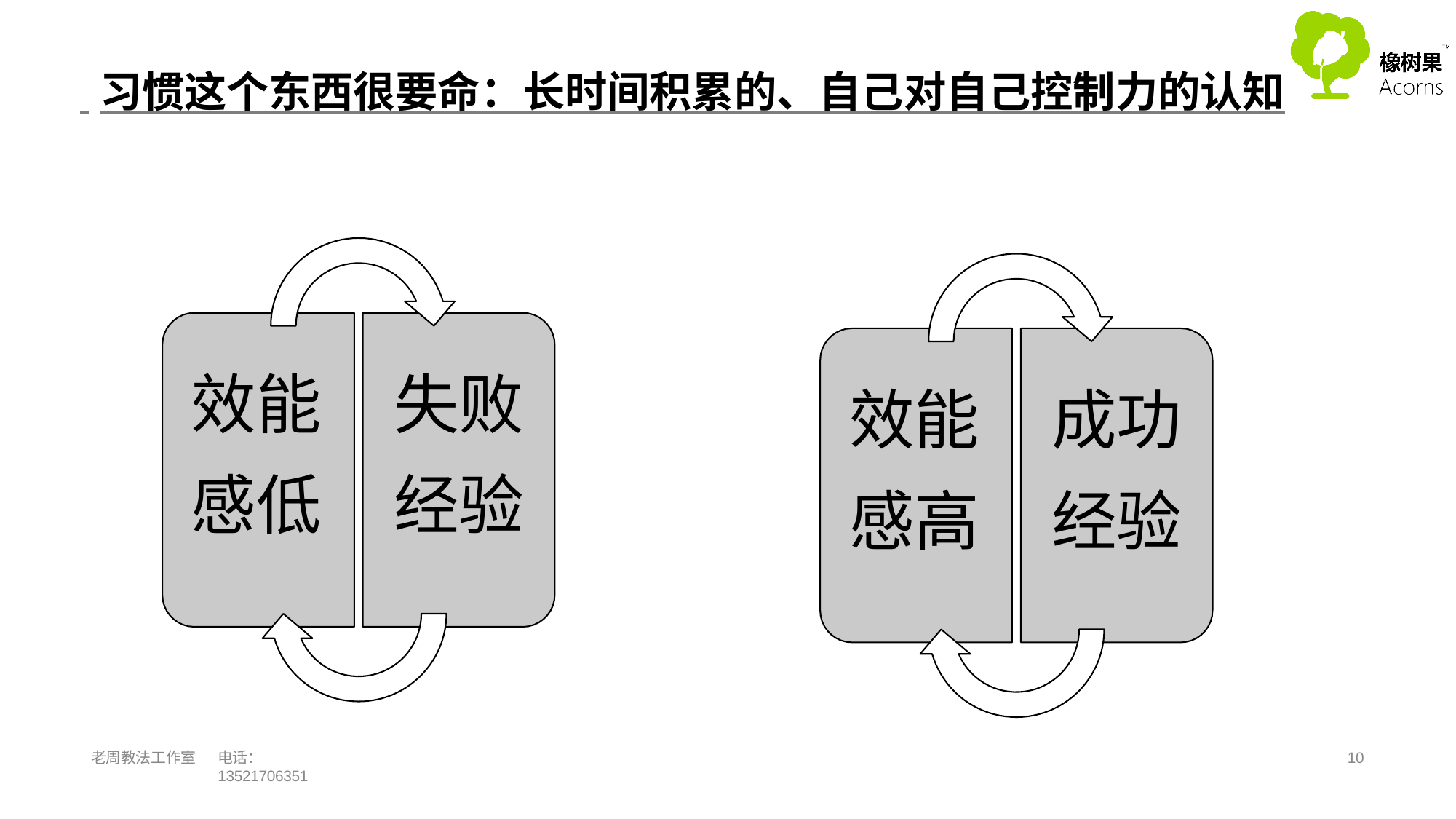

习惯这个东西很要命：长时间积累的、自己对自己控制力的认知

效能	成功
感高	经验
# 效能	失败
感低	经验

老周教法工作室
电话：13521706351
10